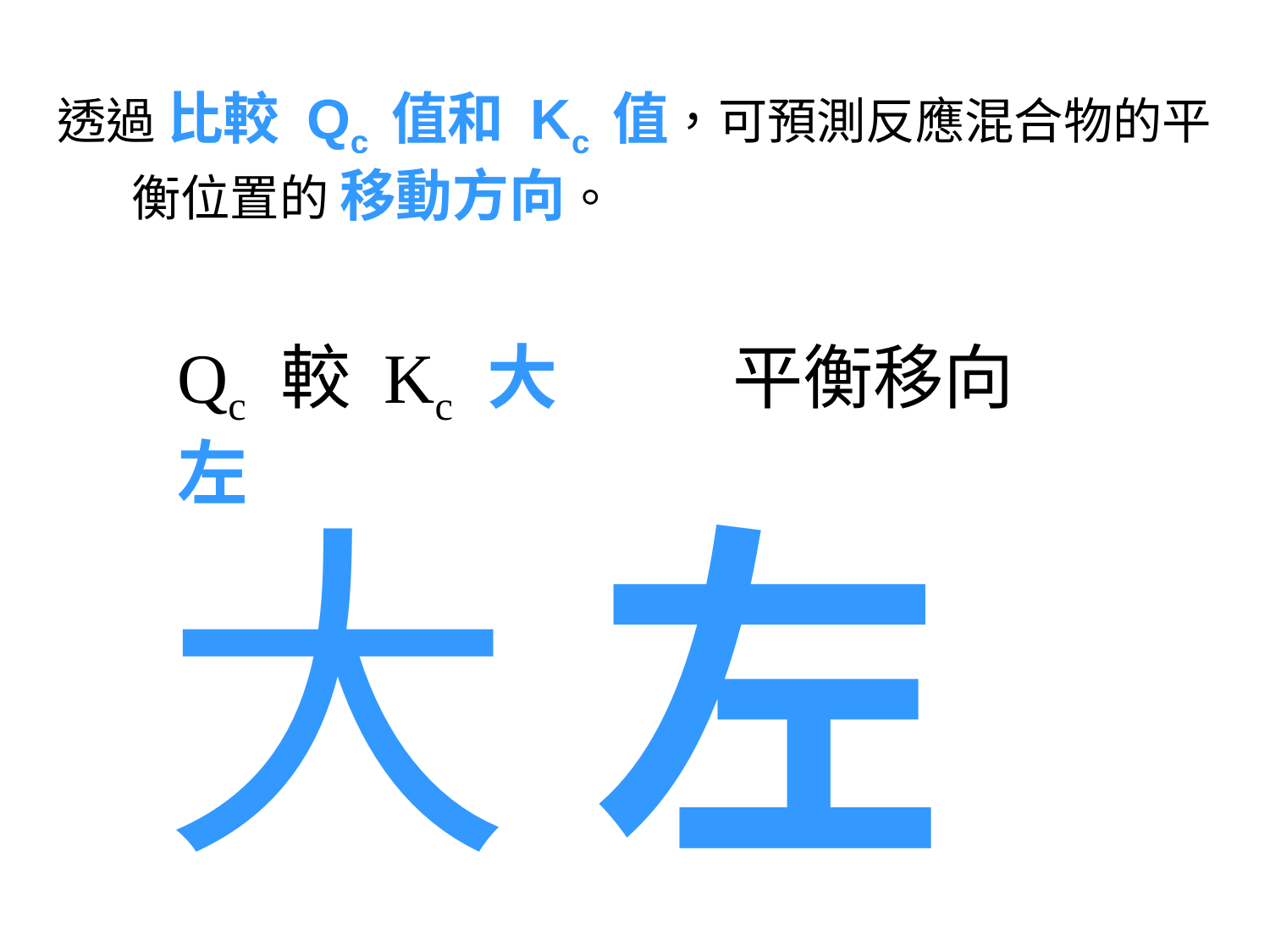

透過 比較 Qc 值和 Kc 值，可預測反應混合物的平衡位置的 移動方向。
Qc 較 Kc 大           平衡移向左
大 左